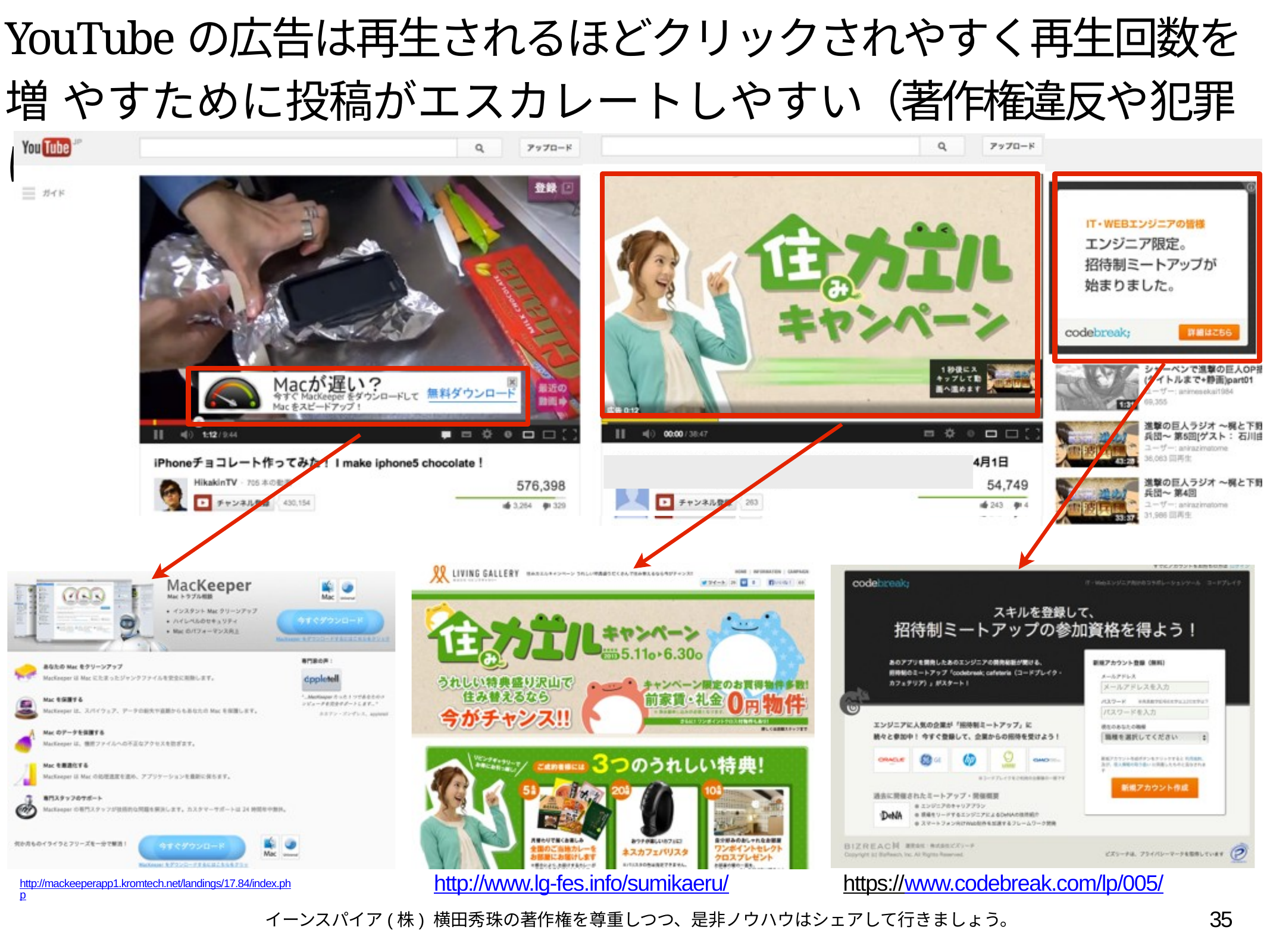

# YouTubeの広告は再生されるほどクリックされやすく再生回数を増  やすために投稿がエスカレートしやすい（著作権違反や犯罪に進む）

http://www.lg-fes.info/sumikaeru/
https://www.codebreak.com/lp/005/
http://mackeeperapp1.kromtech.net/landings/17.84/index.php
35
イーンスパイア(株) 横田秀珠の著作権を尊重しつつ、是非ノウハウはシェアして行きましょう。